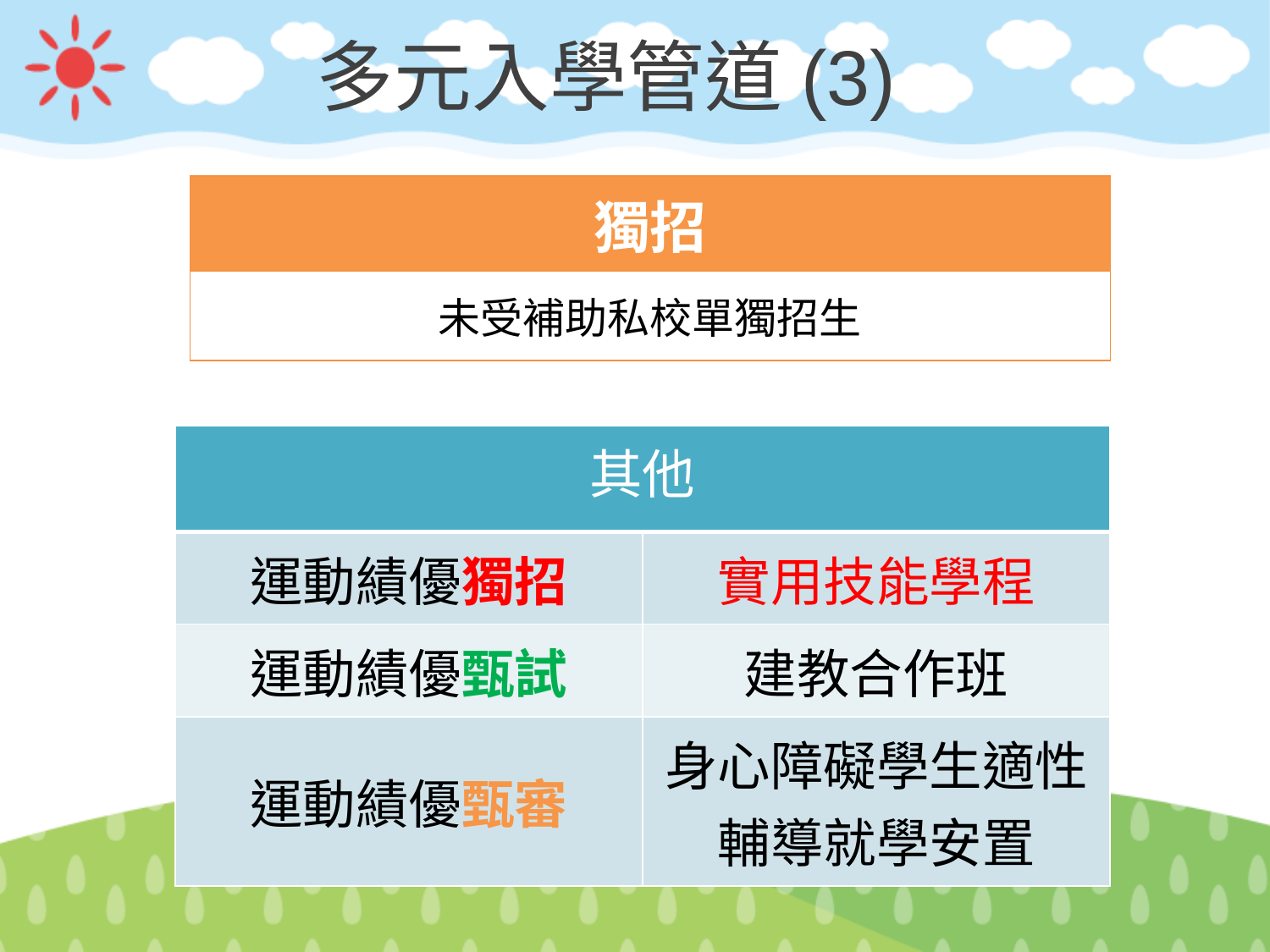

# 多元入學管道(3)
| 獨招 |
| --- |
| 未受補助私校單獨招生 |
| 其他 |  |
| --- | --- |
| 運動績優獨招 | 實用技能學程 |
| 運動績優甄試 | 建教合作班 |
| 運動績優甄審 | 身心障礙學生適性輔導就學安置 |